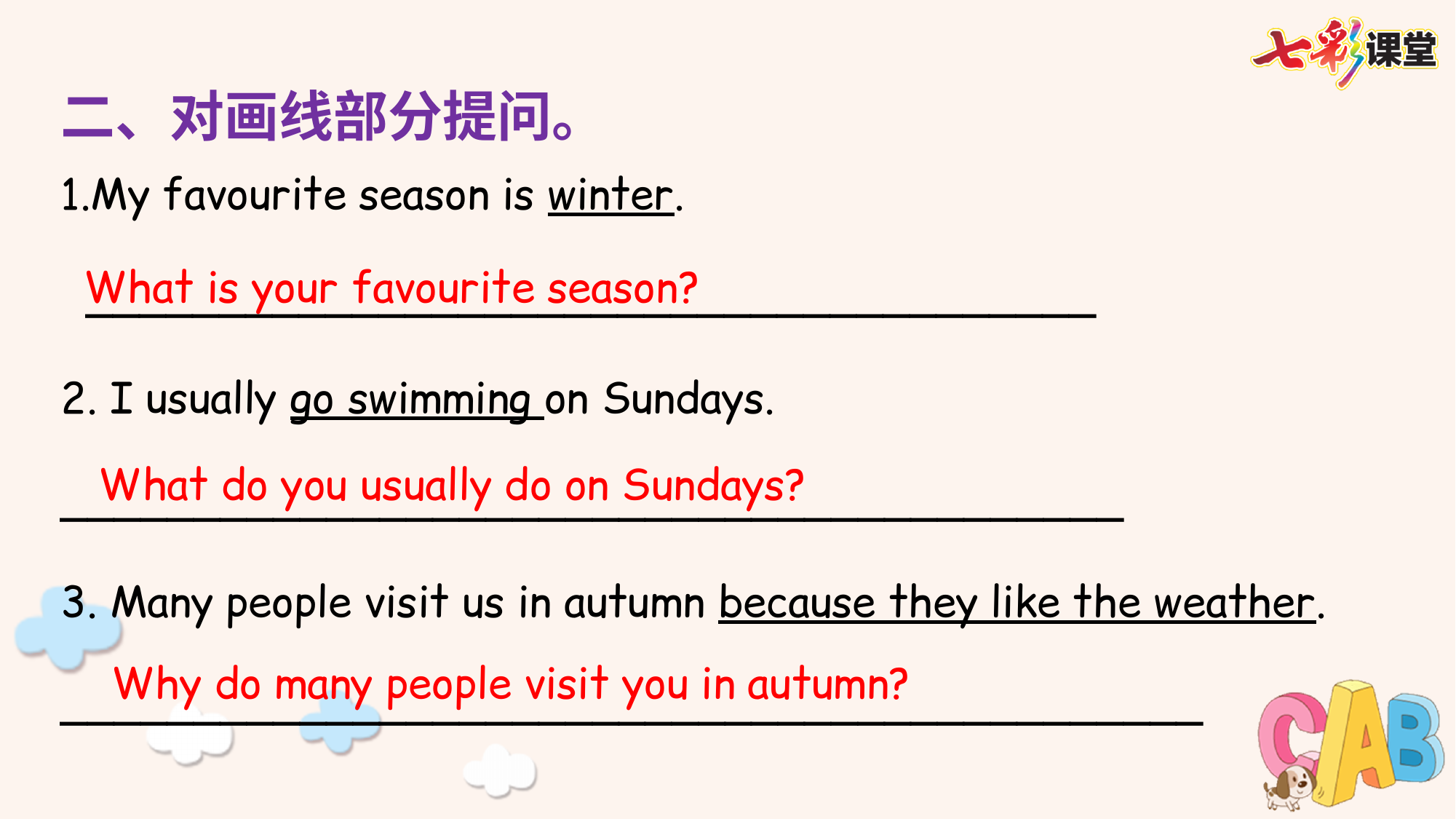

二、对画线部分提问。
1.My favourite season is winter.

  ______________________________________

2. I usually go swimming on Sundays.

________________________________________

3. Many people visit us in autumn because they like the weather.

___________________________________________
What is your favourite season?
What do you usually do on Sundays?
Why do many people visit you in autumn?